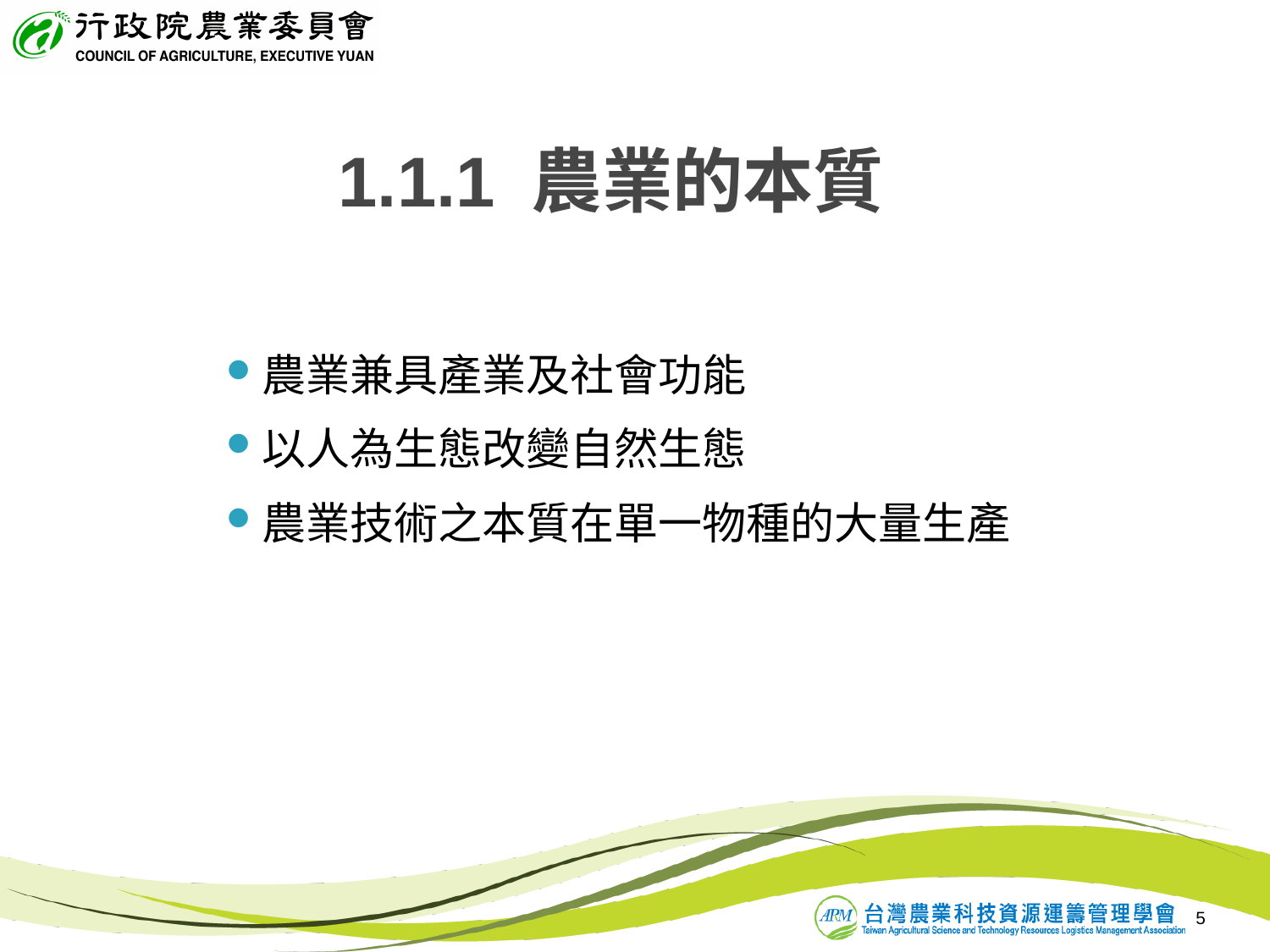

# 1.1.1 農業的本質
農業兼具產業及社會功能
以人為生態改變自然生態
農業技術之本質在單一物種的大量生產
5